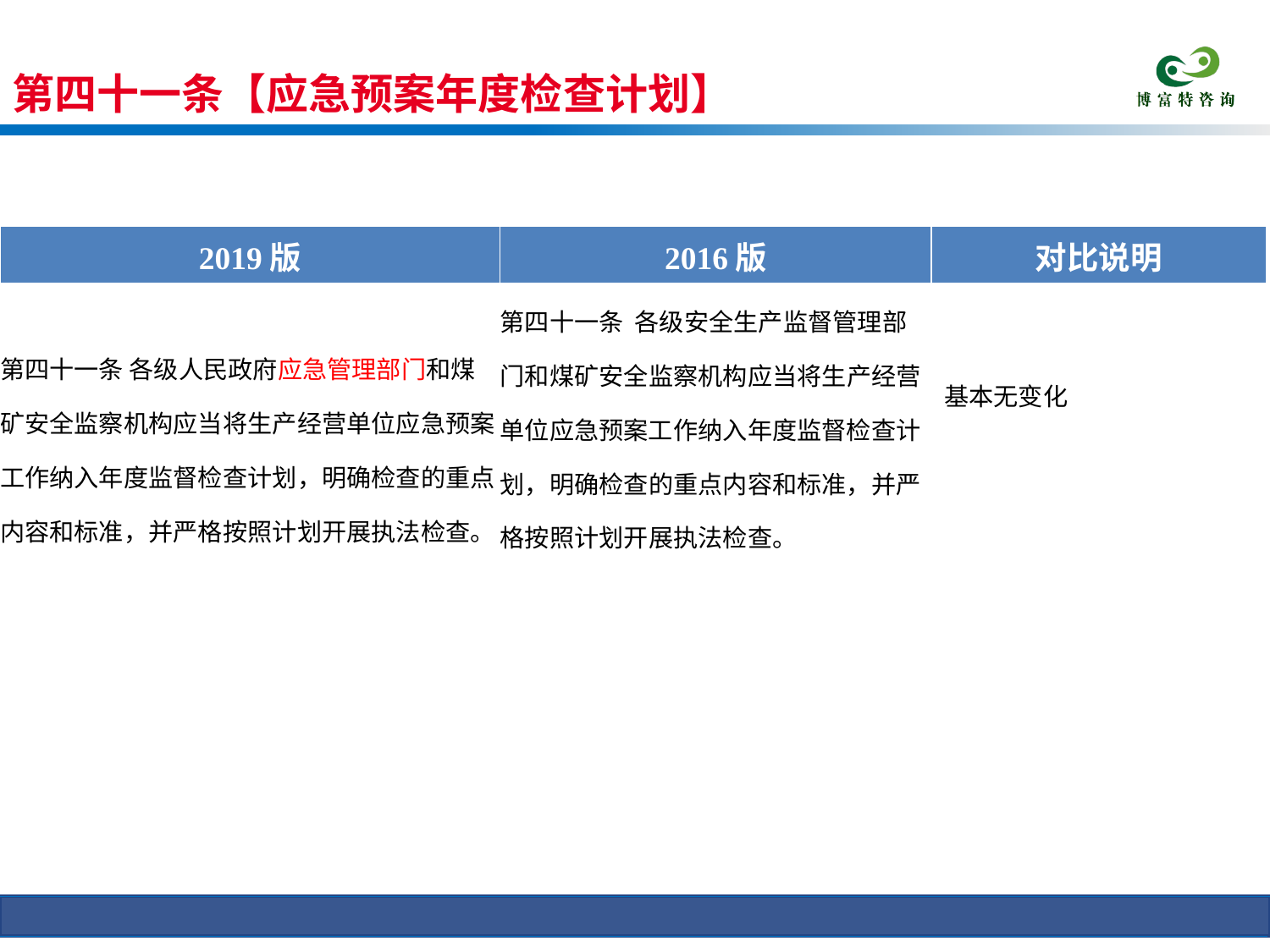

第四十一条【应急预案年度检查计划】
条文对比
| 2019版 | 2016版 | 对比说明 |
| --- | --- | --- |
| 第四十一条 各级人民政府应急管理部门和煤矿安全监察机构应当将生产经营单位应急预案工作纳入年度监督检查计划，明确检查的重点内容和标准，并严格按照计划开展执法检查。 | 第四十一条 各级安全生产监督管理部门和煤矿安全监察机构应当将生产经营单位应急预案工作纳入年度监督检查计划，明确检查的重点内容和标准，并严格按照计划开展执法检查。 | 基本无变化 |